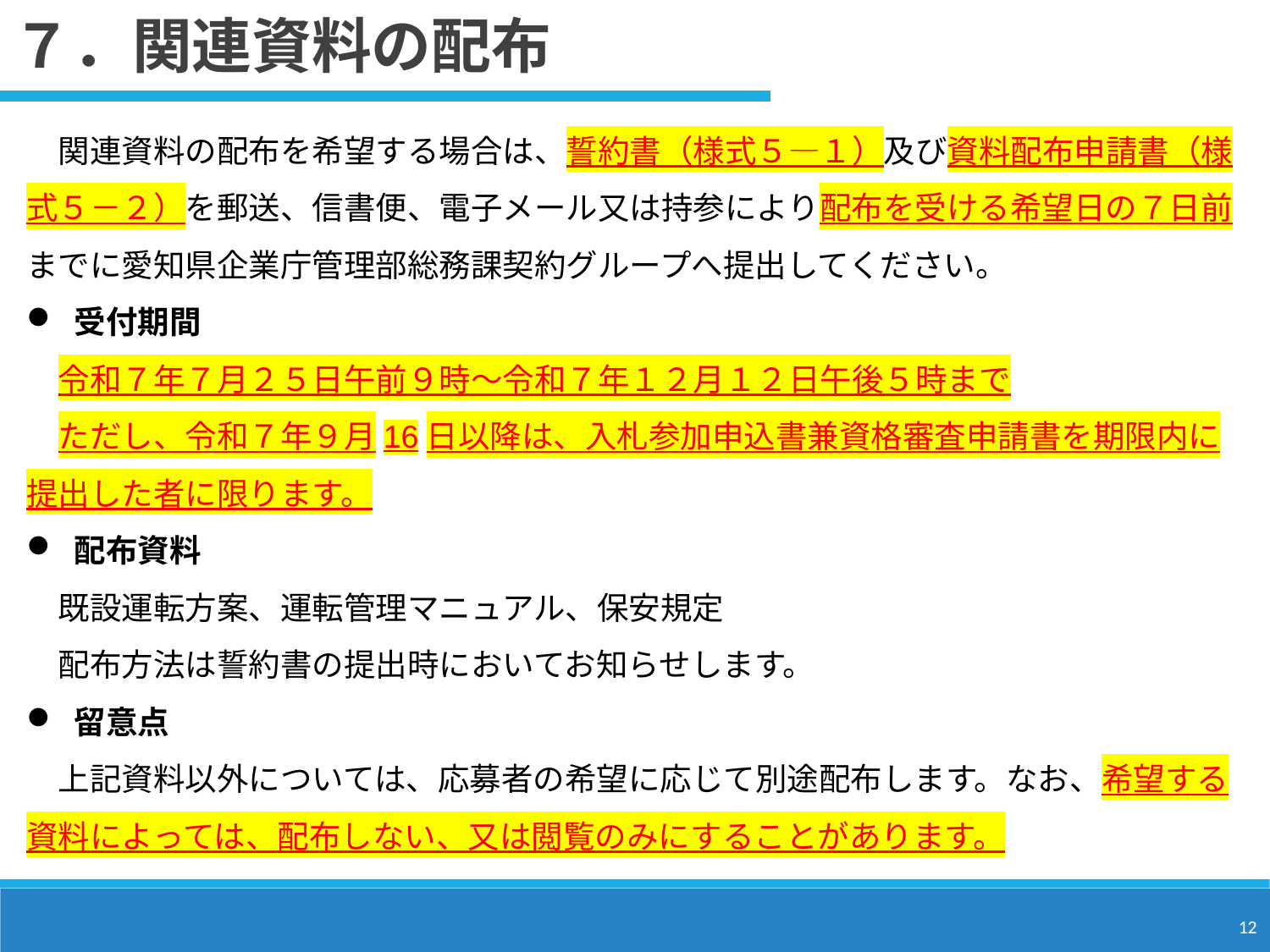

７．関連資料の配布
　関連資料の配布を希望する場合は、誓約書（様式５―１）及び資料配布申請書（様式５－２）を郵送、信書便、電子メール又は持参により配布を受ける希望日の７日前までに愛知県企業庁管理部総務課契約グループへ提出してください。
受付期間
　令和７年７月２５日午前９時～令和７年１２月１２日午後５時まで
　ただし、令和７年９月16日以降は、入札参加申込書兼資格審査申請書を期限内に提出した者に限ります。
配布資料
　既設運転方案、運転管理マニュアル、保安規定
　配布方法は誓約書の提出時においてお知らせします。
留意点
　上記資料以外については、応募者の希望に応じて別途配布します。なお、希望する資料によっては、配布しない、又は閲覧のみにすることがあります。
12